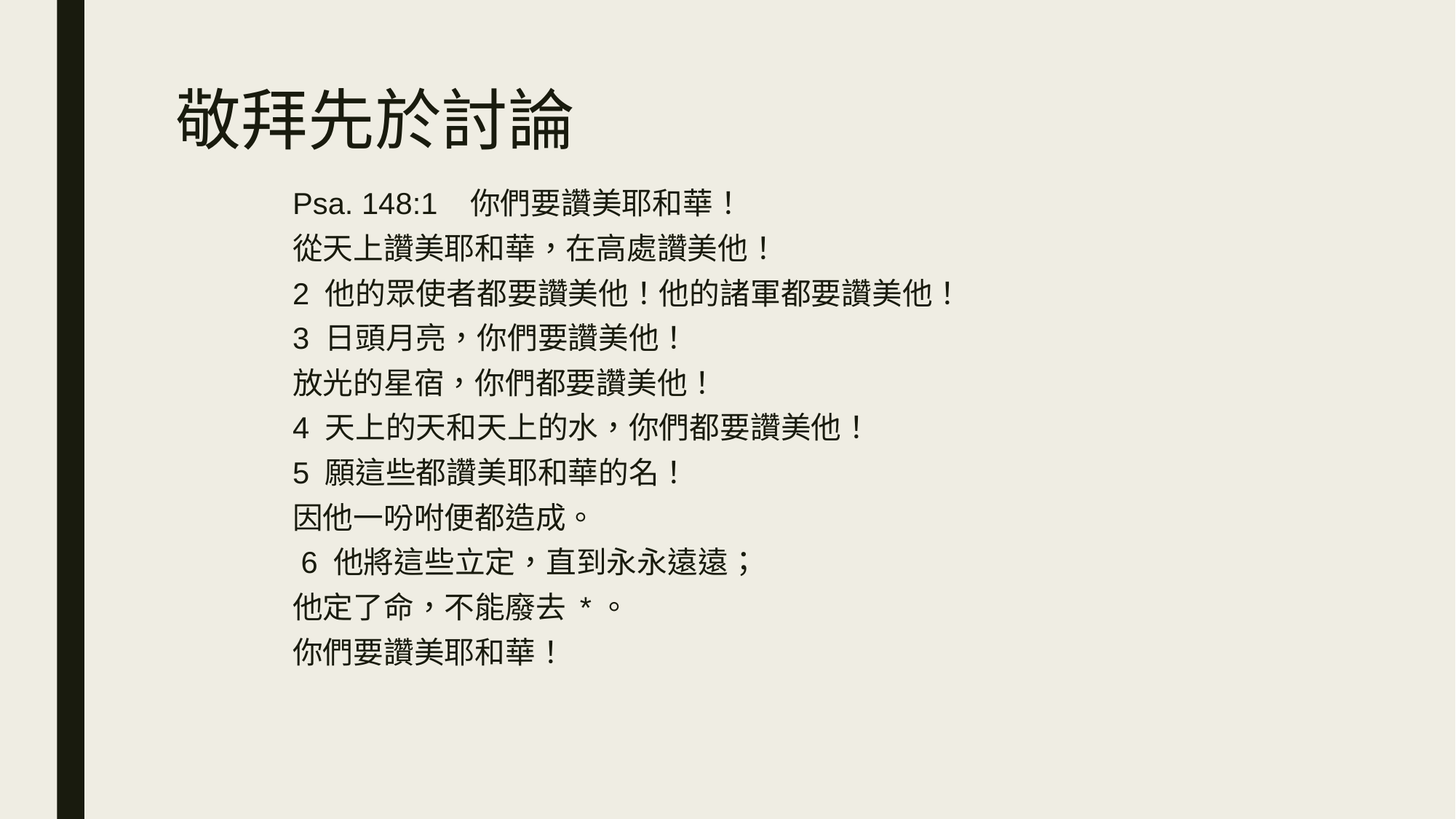

# 敬拜先於討論
Psa. 148:1   你們要讚美耶和華！
從天上讚美耶和華，在高處讚美他！
2 他的眾使者都要讚美他！他的諸軍都要讚美他！
3 日頭月亮，你們要讚美他！
放光的星宿，你們都要讚美他！
4 天上的天和天上的水，你們都要讚美他！
5 願這些都讚美耶和華的名！
因他一吩咐便都造成。
 6 他將這些立定，直到永永遠遠；
他定了命，不能廢去 *。
你們要讚美耶和華！